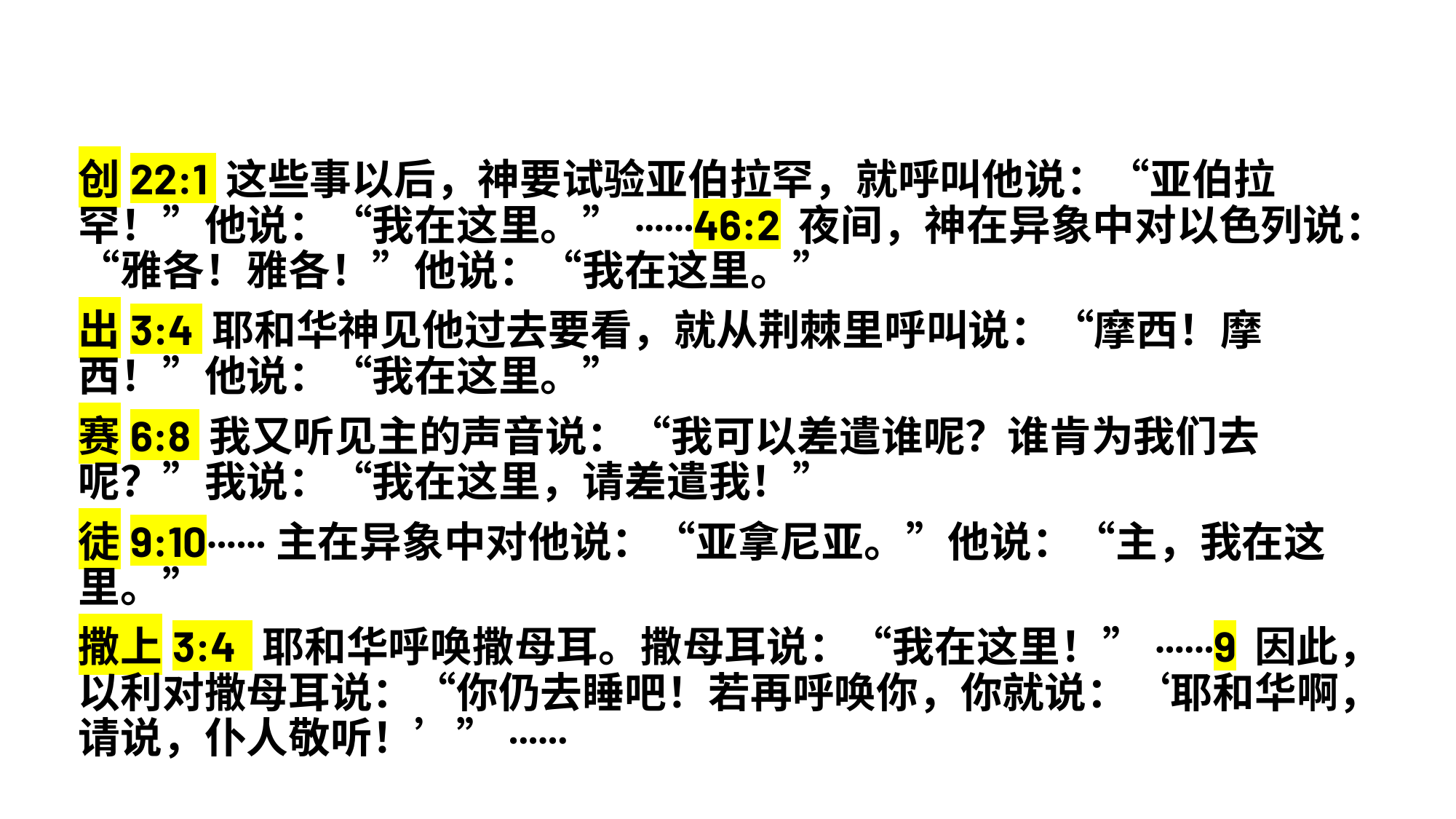

创22:1 这些事以后，神要试验亚伯拉罕，就呼叫他说：“亚伯拉罕！”他说：“我在这里。”······46:2 夜间，神在异象中对以色列说：“雅各！雅各！”他说：“我在这里。”
出3:4 耶和华神见他过去要看，就从荆棘里呼叫说：“摩西！摩西！”他说：“我在这里。”
赛6:8 我又听见主的声音说：“我可以差遣谁呢？谁肯为我们去呢？”我说：“我在这里，请差遣我！”
徒9:10······主在异象中对他说：“亚拿尼亚。”他说：“主，我在这里。”
撒上3:4  耶和华呼唤撒母耳。撒母耳说：“我在这里！”······9 因此，以利对撒母耳说：“你仍去睡吧！若再呼唤你，你就说：‘耶和华啊，请说，仆人敬听！’”······